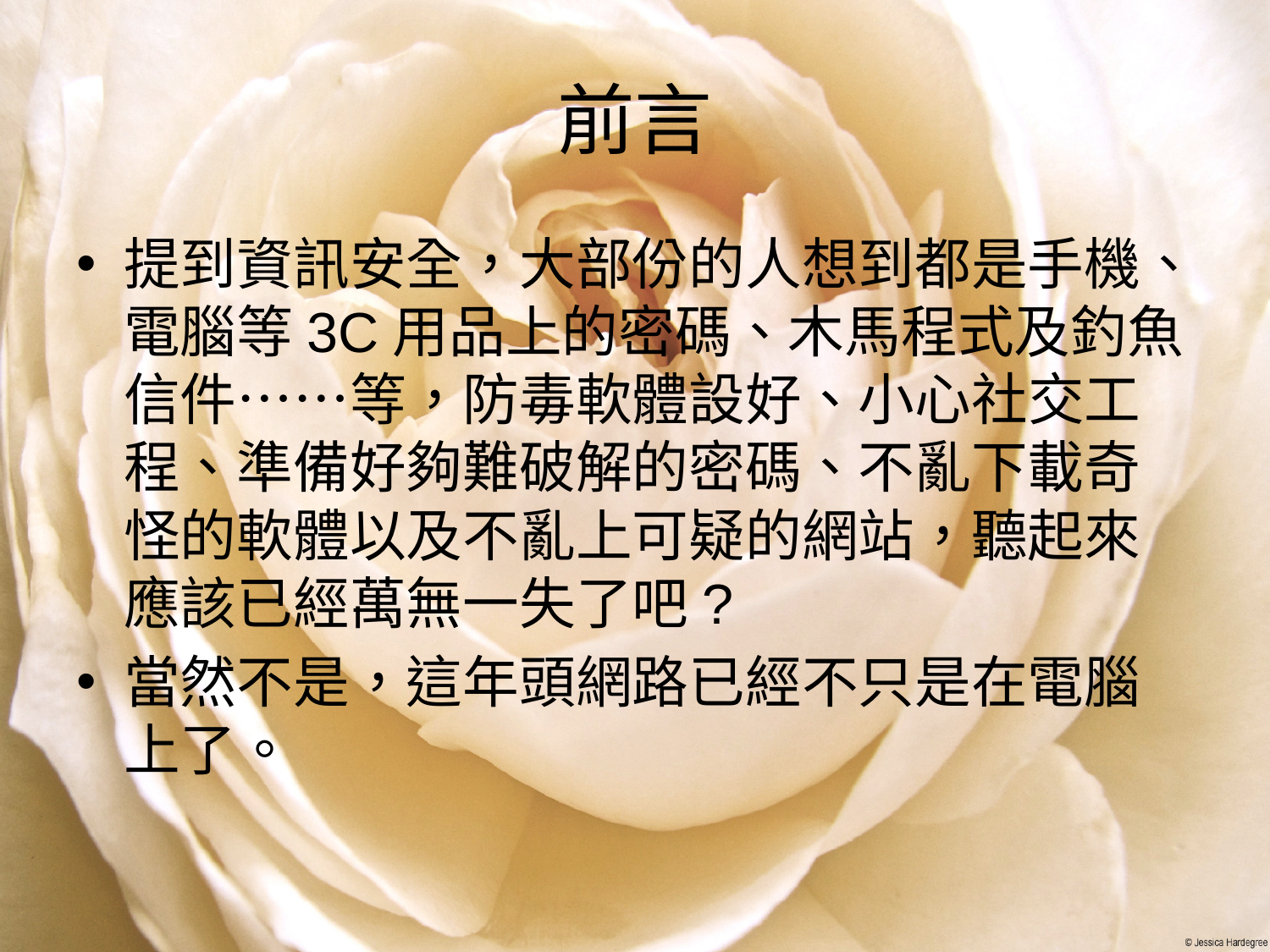

# 前言
提到資訊安全，大部份的人想到都是手機、電腦等3C用品上的密碼、木馬程式及釣魚信件……等，防毒軟體設好、小心社交工程、準備好夠難破解的密碼、不亂下載奇怪的軟體以及不亂上可疑的網站，聽起來應該已經萬無一失了吧?
當然不是，這年頭網路已經不只是在電腦上了。